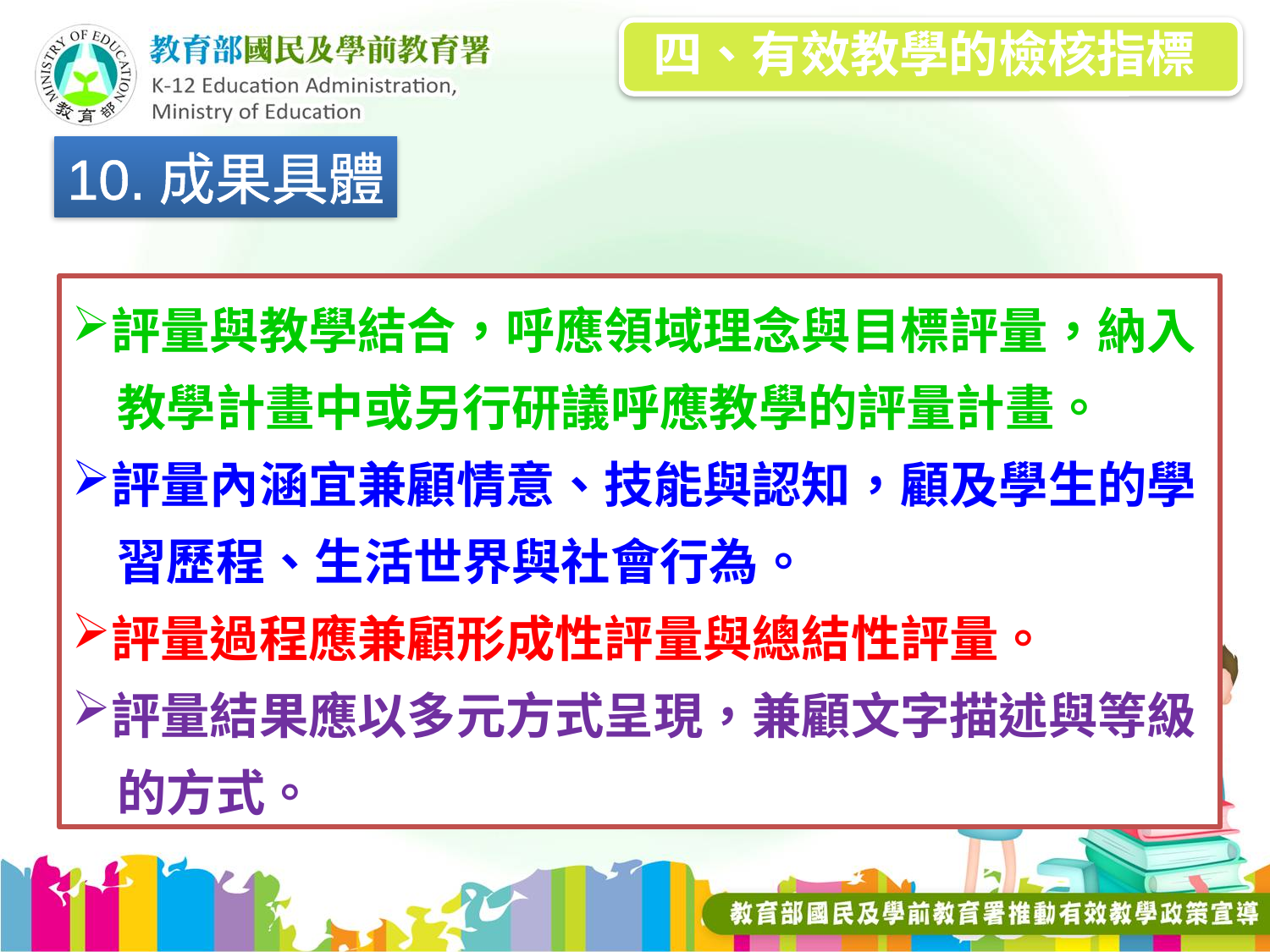

四、有效教學的檢核指標
10.成果具體
評量與教學結合，呼應領域理念與目標評量，納入
   教學計畫中或另行研議呼應教學的評量計畫。
評量內涵宜兼顧情意、技能與認知，顧及學生的學
   習歷程、生活世界與社會行為。
評量過程應兼顧形成性評量與總結性評量。
評量結果應以多元方式呈現，兼顧文字描述與等級
   的方式。